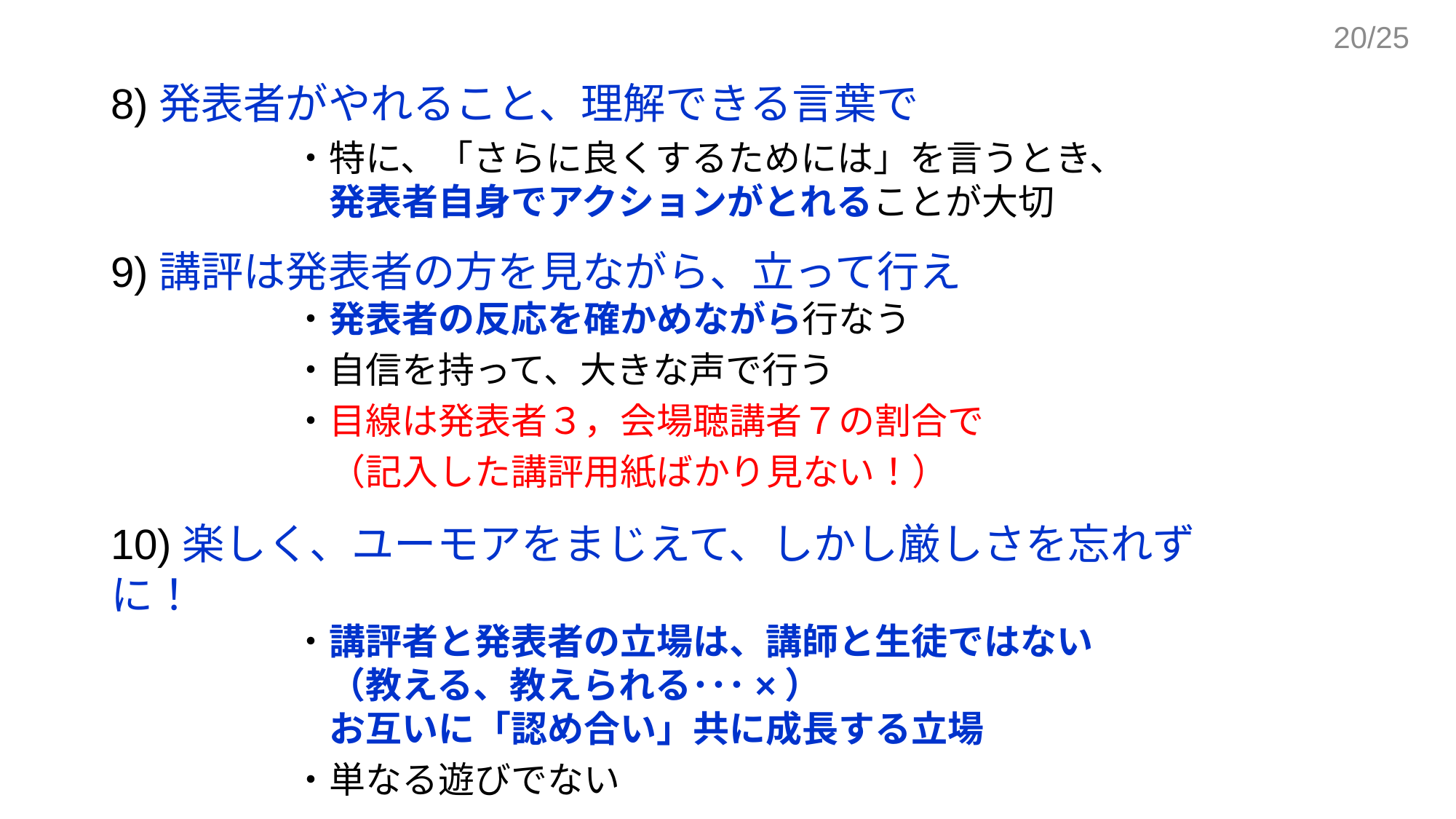

20/25
8)発表者がやれること、理解できる言葉で
　　　　　・特に、「さらに良くするためには」を言うとき、
　　　　　　発表者自身でアクションがとれることが大切
9)講評は発表者の方を見ながら、立って行え
　　　　　・発表者の反応を確かめながら行なう
　　　　　・自信を持って、大きな声で行う
　　　　　・目線は発表者３，会場聴講者７の割合で
　　　　　　（記入した講評用紙ばかり見ない！）

10)楽しく、ユーモアをまじえて、しかし厳しさを忘れずに！
　　　　　・講評者と発表者の立場は、講師と生徒ではない
　　　　　　（教える、教えられる･･･×）
　　　　　　お互いに「認め合い」共に成長する立場
　　　　　・単なる遊びでない